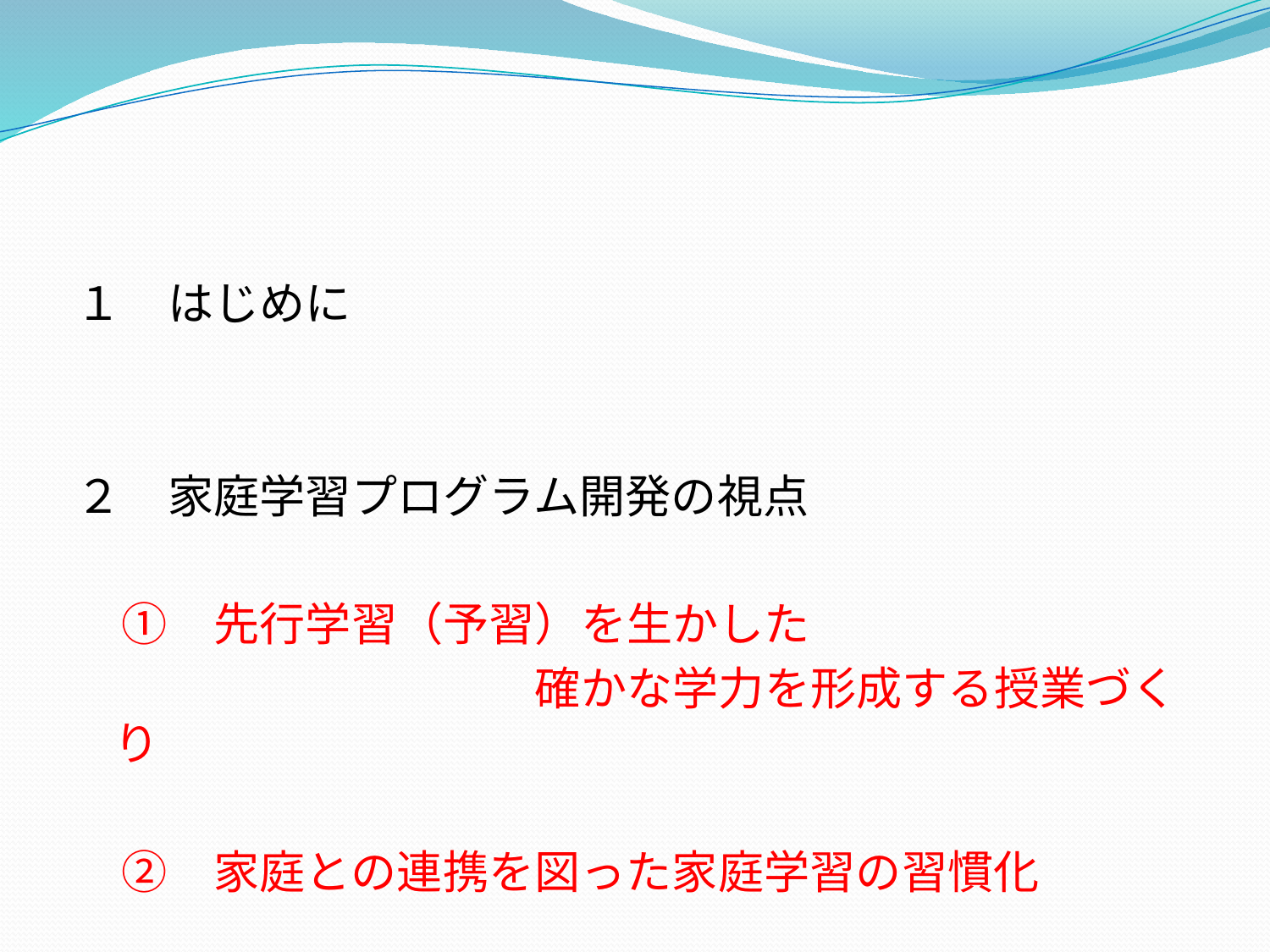

１　はじめに

２　家庭学習プログラム開発の視点

　①　先行学習（予習）を生かした
　　　　　　　　　　確かな学力を形成する授業づくり

　②　家庭との連携を図った家庭学習の習慣化